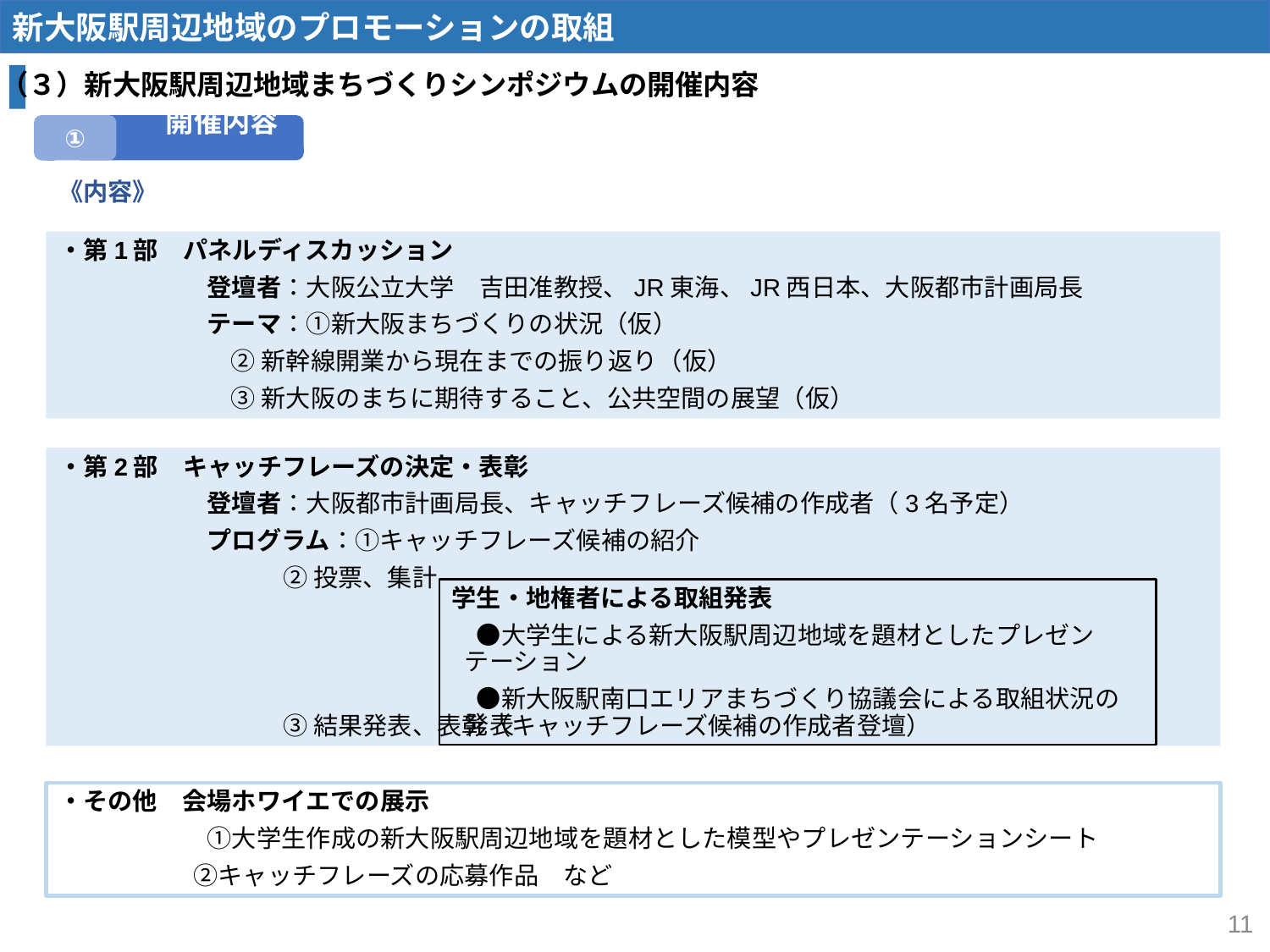

新大阪駅周辺地域のプロモーションの取組
（３）新大阪駅周辺地域まちづくりシンポジウムの開催内容

①
　　　　開催内容案
《内容》
・第1部　パネルディスカッション
　　　　　　登壇者：大阪公立大学　吉田准教授、JR東海、JR西日本、大阪都市計画局長
　　　　　　テーマ：①新大阪まちづくりの状況（仮）
②新幹線開業から現在までの振り返り（仮）
③新大阪のまちに期待すること、公共空間の展望（仮）
・第2部　キャッチフレーズの決定・表彰
　　　　　　登壇者：大阪都市計画局長、キャッチフレーズ候補の作成者（3名予定）
　　　　　　プログラム：①キャッチフレーズ候補の紹介
②投票、集計

③結果発表、表彰（キャッチフレーズ候補の作成者登壇）
学生・地権者による取組発表
　●大学生による新大阪駅周辺地域を題材としたプレゼンテーション
　●新大阪駅南口エリアまちづくり協議会による取組状況の発表
・その他　会場ホワイエでの展示
　　　　　　①大学生作成の新大阪駅周辺地域を題材とした模型やプレゼンテーションシート
　　　　　  ②キャッチフレーズの応募作品　など
11